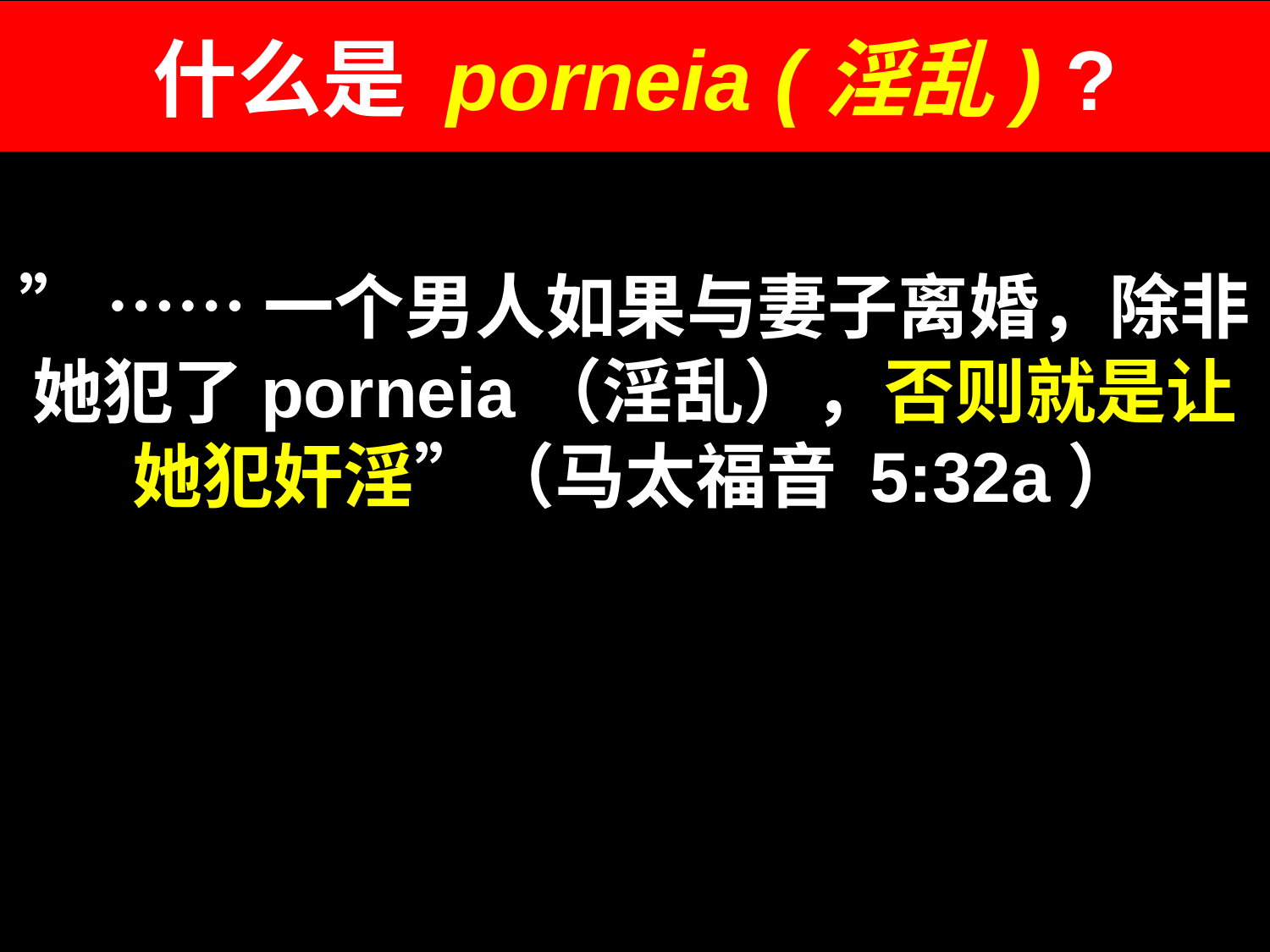

# 什么是 porneia (淫乱) ?

” ……一个男人如果与妻子离婚，除非她犯了porneia（淫乱），否则就是让她犯奸淫”（马太福音 5:32a）